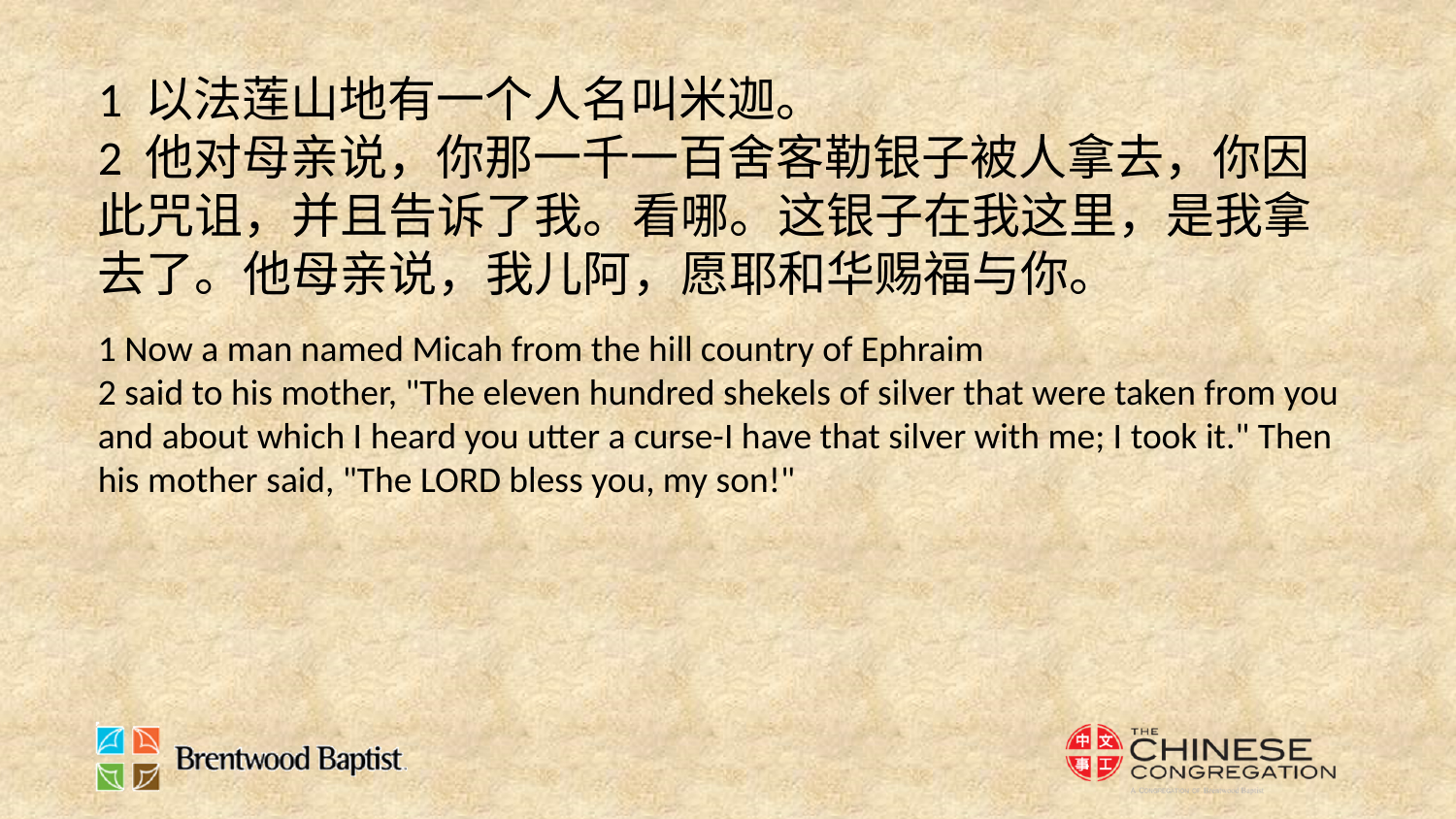

1 以法莲山地有一个人名叫米迦。
2 他对母亲说，你那一千一百舍客勒银子被人拿去，你因此咒诅，并且告诉了我。看哪。这银子在我这里，是我拿去了。他母亲说，我儿阿，愿耶和华赐福与你。

1 Now a man named Micah from the hill country of Ephraim
2 said to his mother, "The eleven hundred shekels of silver that were taken from you and about which I heard you utter a curse-I have that silver with me; I took it." Then his mother said, "The LORD bless you, my son!"